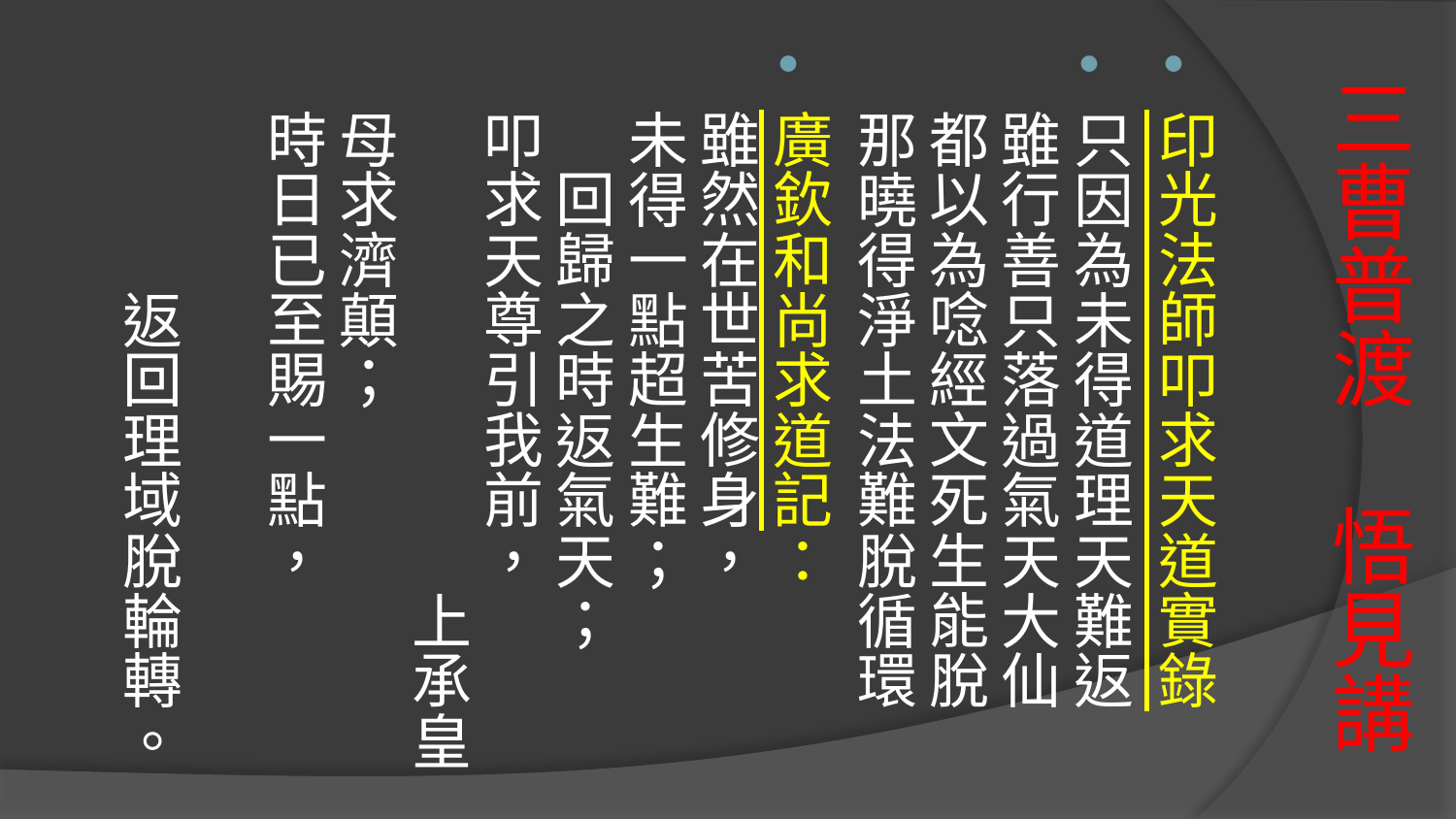

印光法師叩求天道實錄
只因為未得道理天難返 
雖行善只落過氣天大仙
都以為唸經文死生能脫 
那曉得淨土法難脫循環
廣欽和尚求道記：
雖然在世苦修身，         　未得一點超生難；　　　　回歸之時返氣天；
叩求天尊引我前，　　　　　　　　　　　上承皇母求濟顛；
時日已至賜一點，　　　　　　　　　　　　　　　　　返回理域脫輪轉。

# 三曹普渡     悟見講